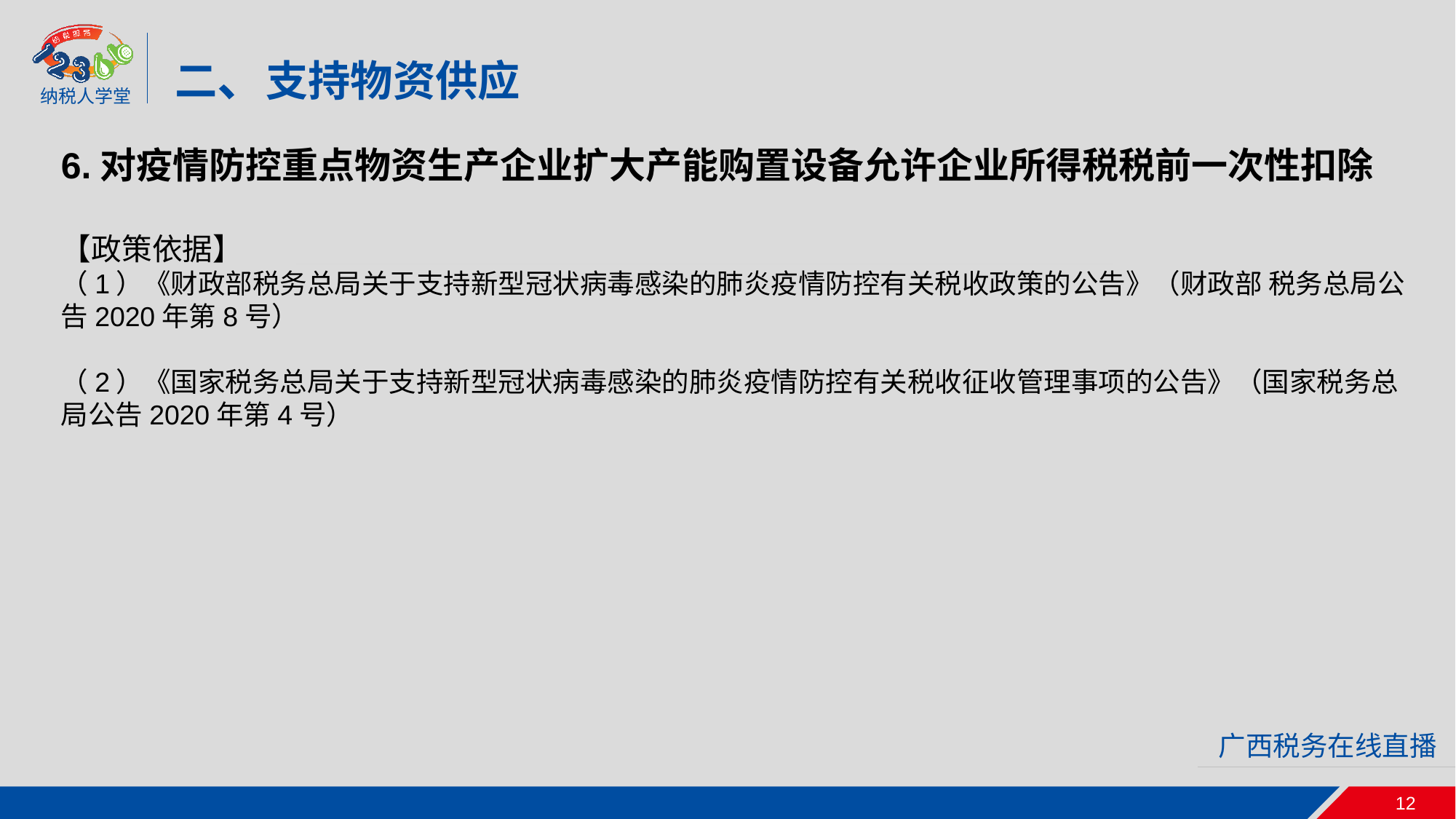

二、支持物资供应
6.对疫情防控重点物资生产企业扩大产能购置设备允许企业所得税税前一次性扣除

【政策依据】
（1）《财政部税务总局关于支持新型冠状病毒感染的肺炎疫情防控有关税收政策的公告》（财政部 税务总局公告2020年第8号）

（2）《国家税务总局关于支持新型冠状病毒感染的肺炎疫情防控有关税收征收管理事项的公告》（国家税务总局公告2020年第4号）